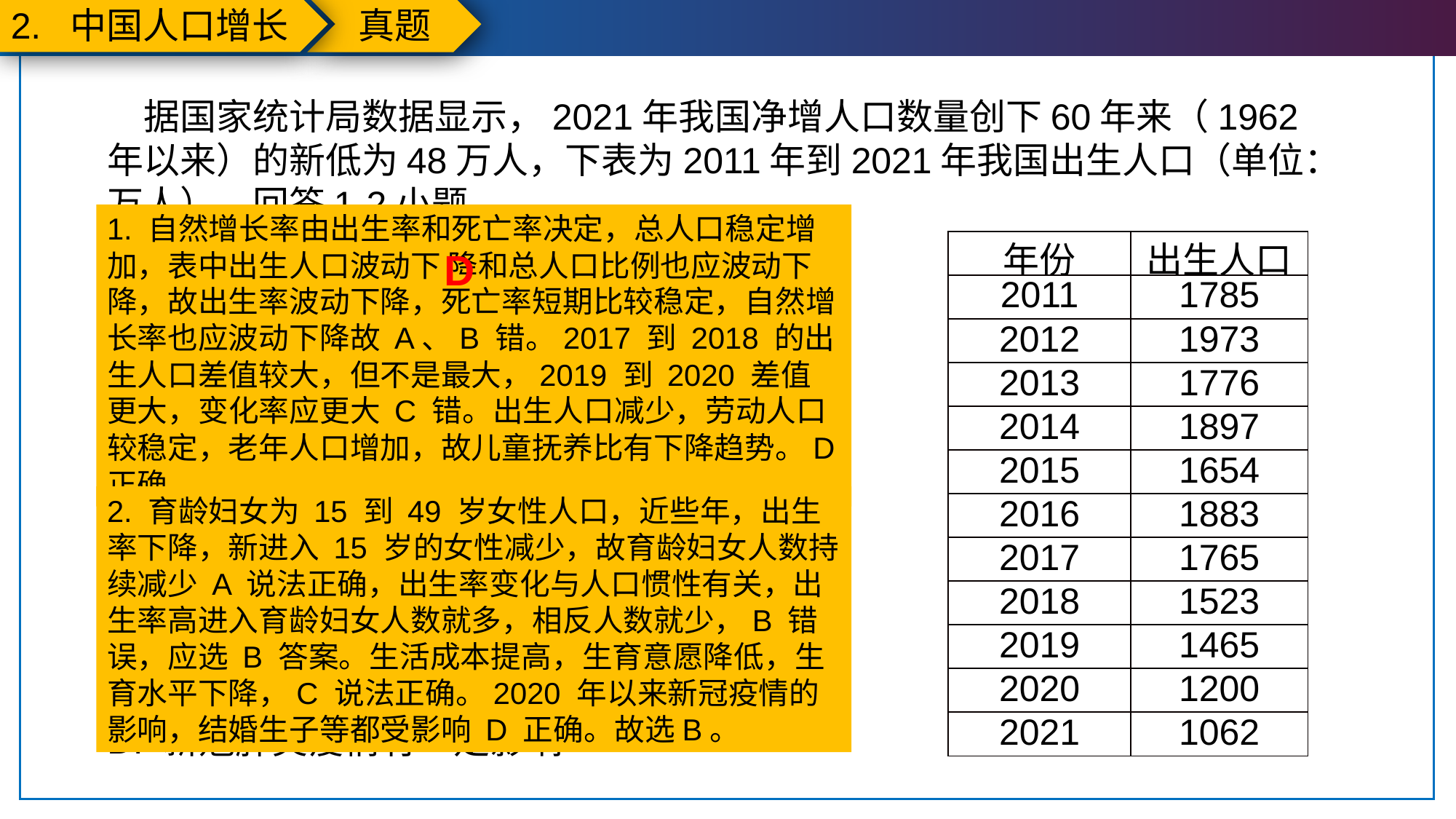

2.  中国人口增长
真题
据国家统计局数据显示，2021年我国净增人口数量创下60年来（1962年以来）的新低为48万人，下表为2011年到2021年我国出生人口（单位：万人），回答1-2小题。
1. 自然增长率由出生率和死亡率决定，总人口稳定增加，表中出生人口波动下 降和总人口比例也应波动下降，故出生率波动下降，死亡率短期比较稳定，自然增长率也应波动下降故 A、B 错。2017 到 2018 的出生人口差值较大，但不是最大，2019 到 2020 差值更大，变化率应更大 C 错。出生人口减少，劳动人口较稳定，老年人口增加，故儿童抚养比有下降趋势。D 正确。
1. 由材料信息可知（    ）
A. 人口自然增长率持续下降
B. 人口出生率持续下降
C. 2017年到2018年出生率变化率最大
D. 儿童抚养比呈下降趋势
2. 关于出生率下降的原因不正确的是（    ）
A. 育龄妇女人数减少
B. 出生率变化与人口惯性无关
C. 生育成本提高，生育水平下降
D. 新冠肺炎疫情有一定影响

| 年份 | 出生人口 |
| --- | --- |
| 2011 | 1785 |
| 2012 | 1973 |
| 2013 | 1776 |
| 2014 | 1897 |
| 2015 | 1654 |
| 2016 | 1883 |
| 2017 | 1765 |
| 2018 | 1523 |
| 2019 | 1465 |
| 2020 | 1200 |
| 2021 | 1062 |
D
2. 育龄妇女为 15 到 49 岁女性人口，近些年，出生率下降，新进入 15 岁的女性减少，故育龄妇女人数持续减少 A 说法正确，出生率变化与人口惯性有关，出生率高进入育龄妇女人数就多，相反人数就少，B 错误，应选 B 答案。生活成本提高，生育意愿降低，生育水平下降，C 说法正确。2020 年以来新冠疫情的影响，结婚生子等都受影响 D 正确。故选B。
B